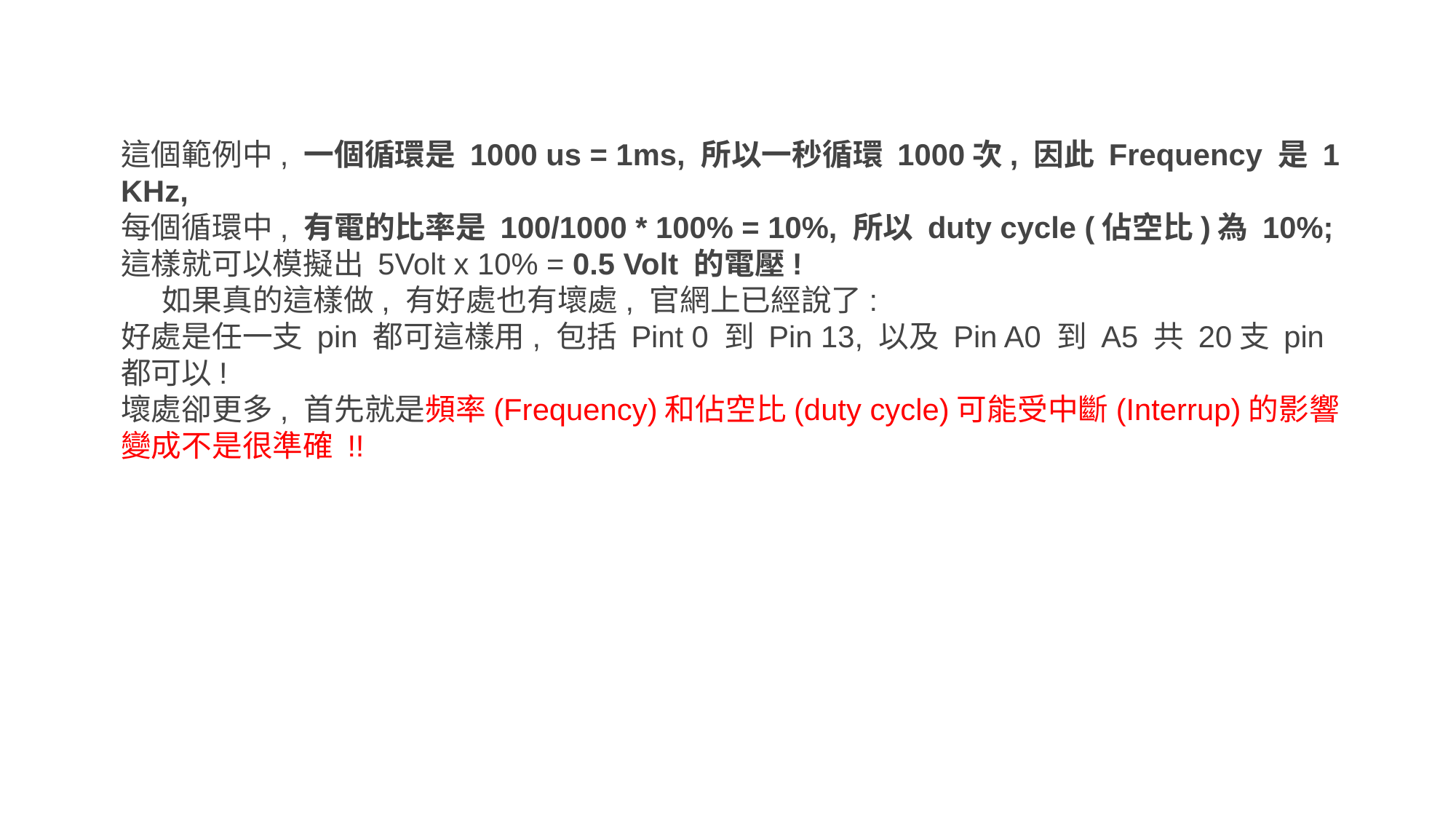

這個範例中, 一個循環是 1000 us = 1ms, 所以一秒循環 1000次, 因此 Frequency 是 1 KHz,
每個循環中, 有電的比率是 100/1000 * 100% = 10%, 所以 duty cycle (佔空比)為 10%;
這樣就可以模擬出 5Volt x 10% = 0.5 Volt 的電壓!
    如果真的這樣做, 有好處也有壞處, 官網上已經說了:
好處是任一支 pin 都可這樣用, 包括 Pint 0 到 Pin 13, 以及 Pin A0 到 A5 共 20支 pin 都可以!
壞處卻更多, 首先就是頻率(Frequency)和佔空比(duty cycle)可能受中斷(Interrup)的影響變成不是很準確 !!